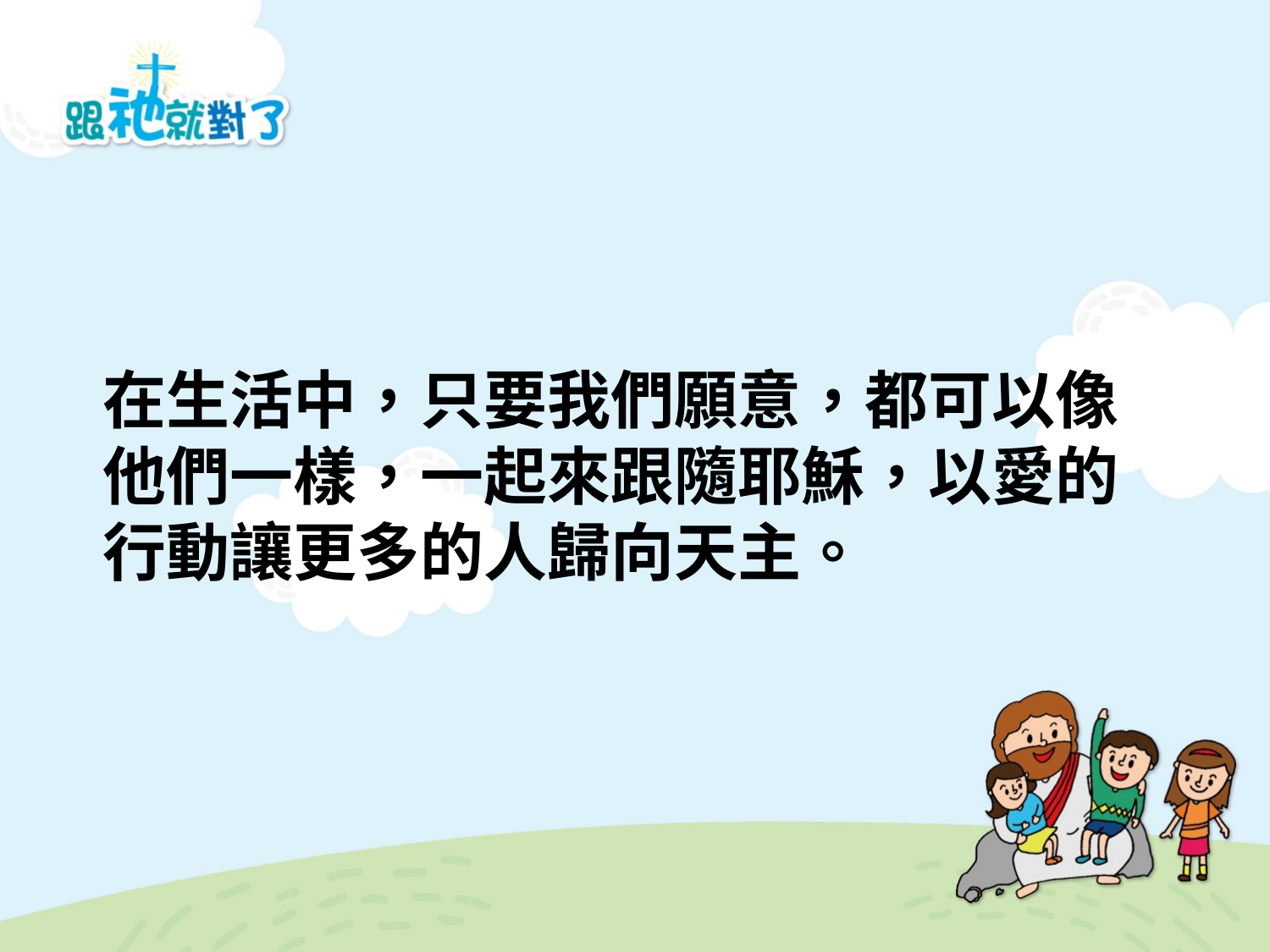

在生活中，只要我們願意，都可以像他們一樣，一起來跟隨耶穌，以愛的行動讓更多的人歸向天主。